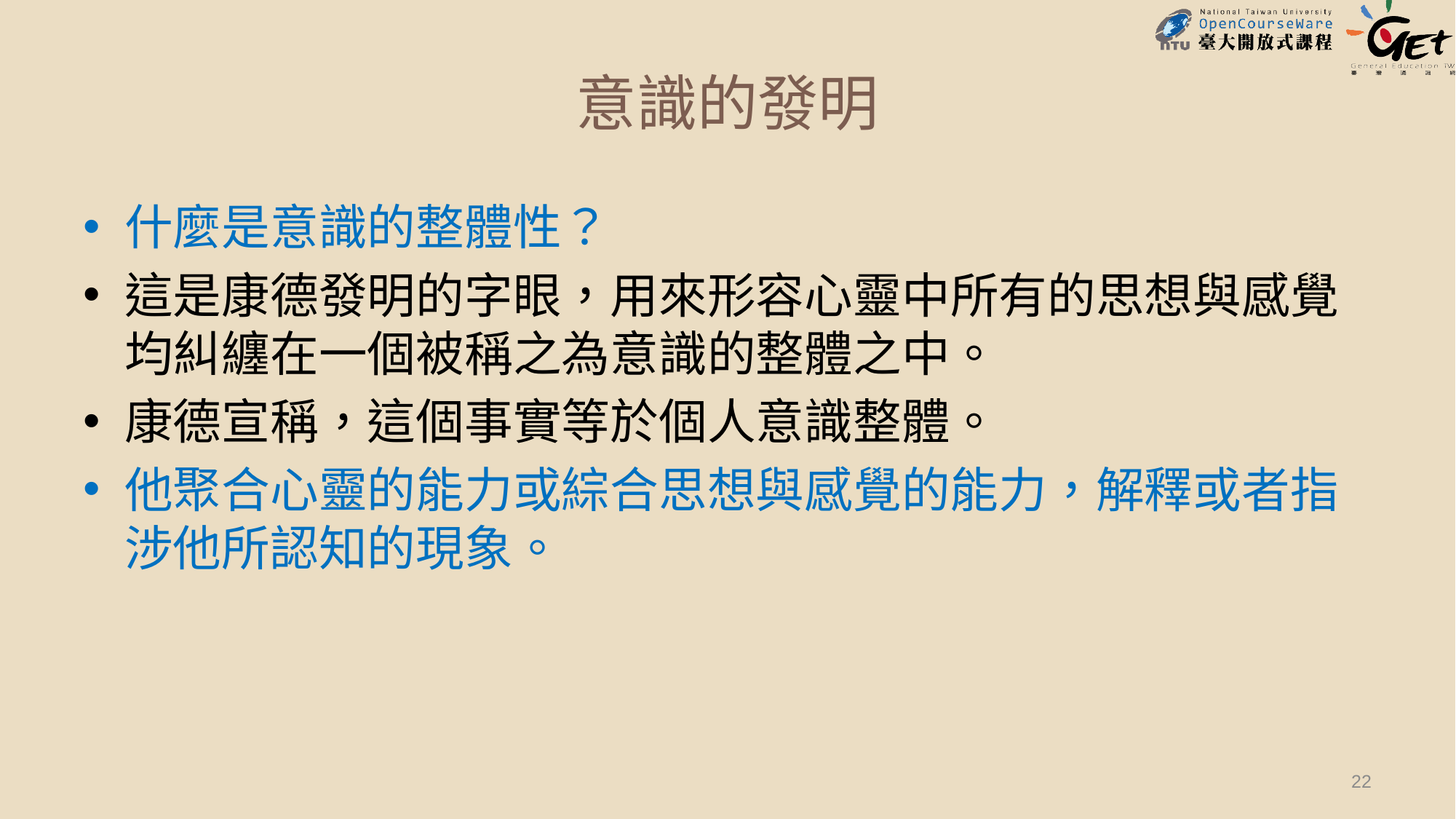

# 意識的發明
什麼是意識的整體性？
這是康德發明的字眼，用來形容心靈中所有的思想與感覺均糾纏在一個被稱之為意識的整體之中。
康德宣稱，這個事實等於個人意識整體。
他聚合心靈的能力或綜合思想與感覺的能力，解釋或者指涉他所認知的現象。
22